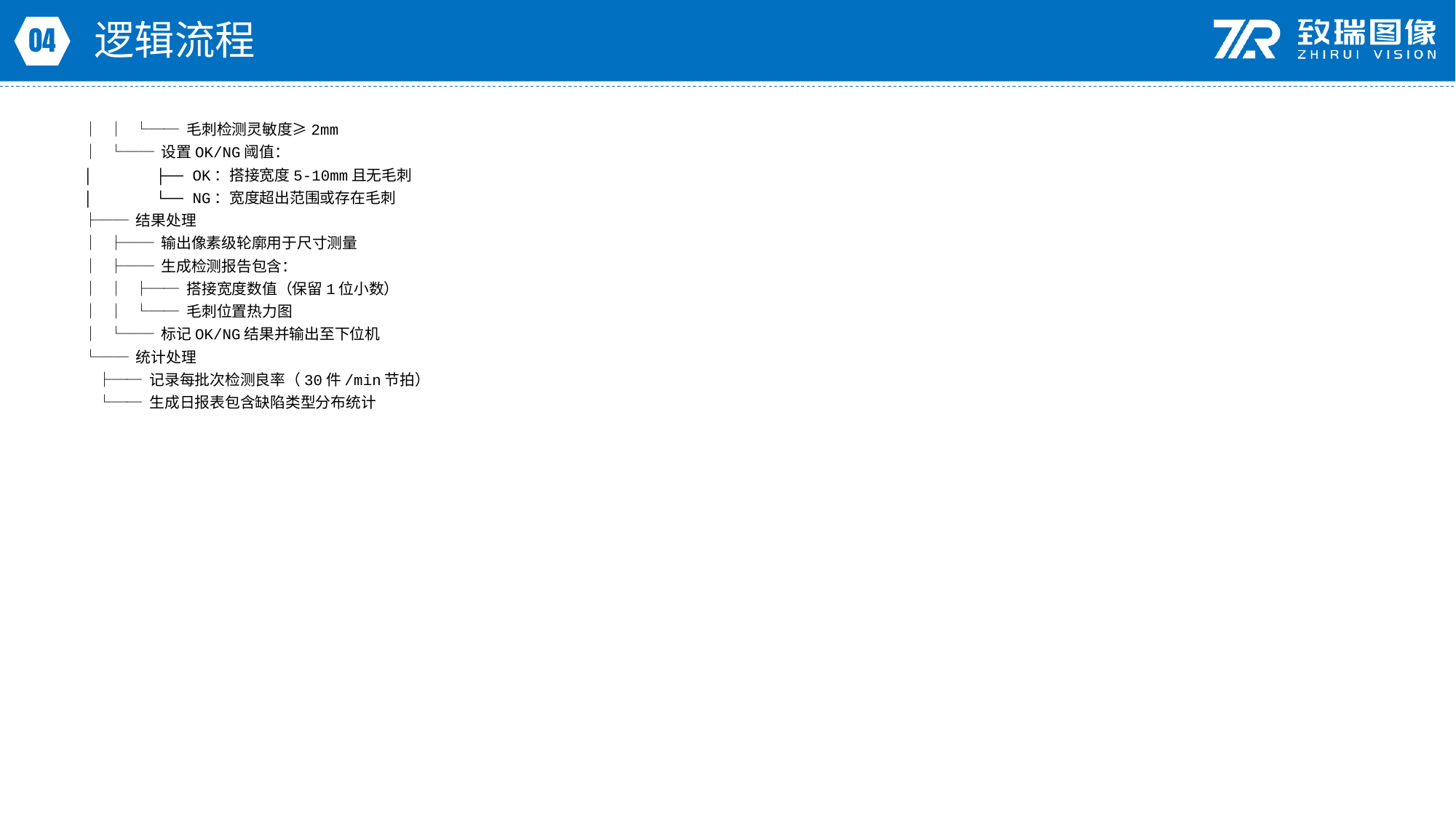

逻辑流程
04

│   │   └── 毛刺检测灵敏度≥2mm
│   └── 设置OK/NG阈值：
│       ├── OK：搭接宽度5-10mm且无毛刺
│       └── NG：宽度超出范围或存在毛刺
├── 结果处理
│   ├── 输出像素级轮廓用于尺寸测量
│   ├── 生成检测报告包含：
│   │   ├── 搭接宽度数值（保留1位小数）
│   │   └── 毛刺位置热力图
│   └── 标记OK/NG结果并输出至下位机
└── 统计处理
    ├── 记录每批次检测良率（30件/min节拍）
    └── 生成日报表包含缺陷类型分布统计